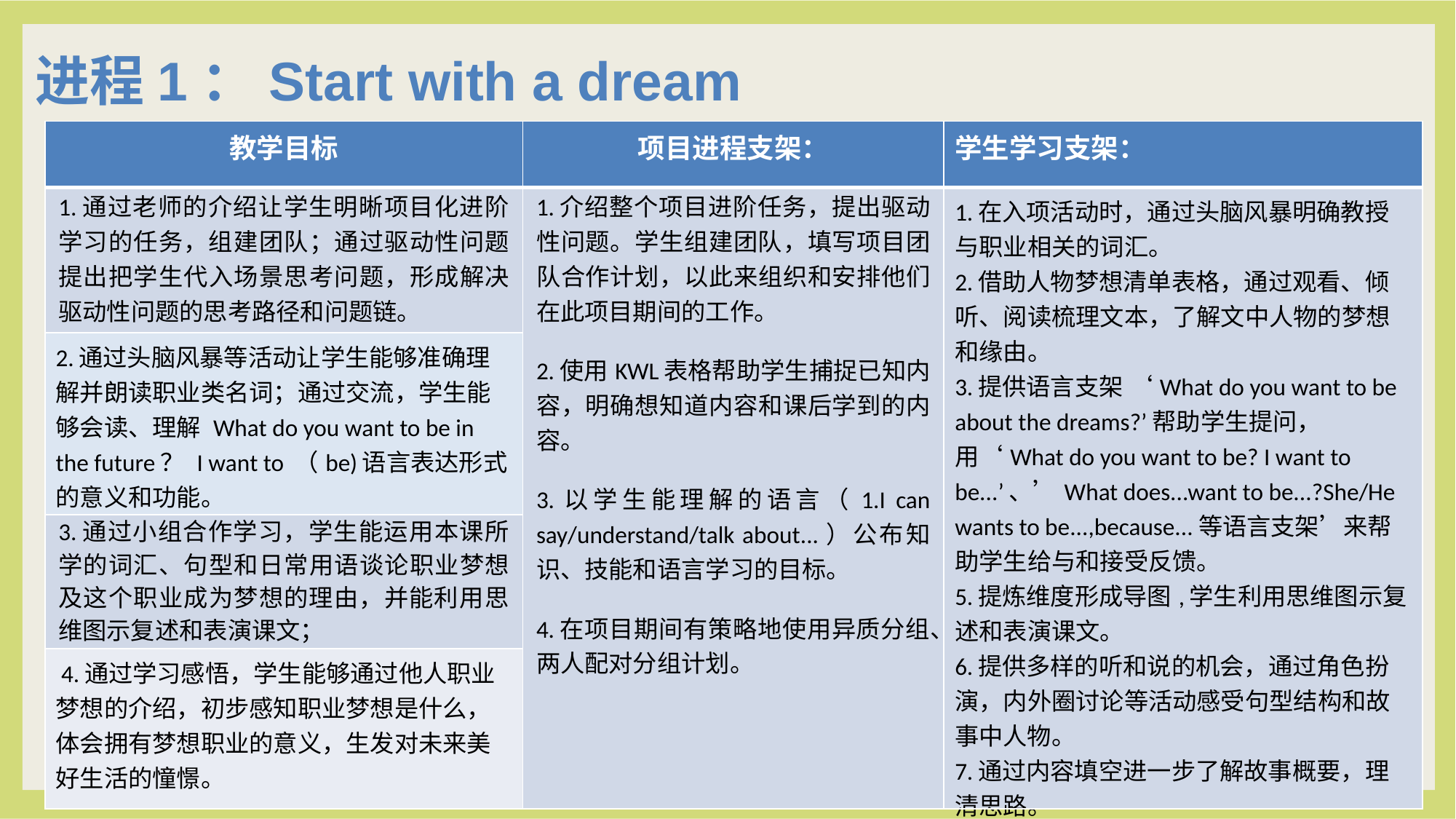

进程1：Start with a dream
13
| 教学目标 | 项目进程支架： | 学生学习支架： |
| --- | --- | --- |
| 1.通过老师的介绍让学生明晰项目化进阶学习的任务，组建团队；通过驱动性问题提出把学生代入场景思考问题，形成解决驱动性问题的思考路径和问题链。 | 1.介绍整个项目进阶任务，提出驱动性问题。学生组建团队，填写项目团队合作计划，以此来组织和安排他们在此项目期间的工作。 2.使用KWL表格帮助学生捕捉已知内容，明确想知道内容和课后学到的内容。 3.以学生能理解的语言（1.I can say/understand/talk about...）公布知识、技能和语言学习的目标。 4.在项目期间有策略地使用异质分组、两人配对分组计划。 | 1.在入项活动时，通过头脑风暴明确教授与职业相关的词汇。 2.借助人物梦想清单表格，通过观看、倾听、阅读梳理文本，了解文中人物的梦想和缘由。 3.提供语言支架 ‘What do you want to be about the dreams?’帮助学生提问，用‘What do you want to be? I want to be...’、’What does...want to be...?She/He wants to be...,because...等语言支架’来帮助学生给与和接受反馈。 5.提炼维度形成导图,学生利用思维图示复述和表演课文。 6.提供多样的听和说的机会，通过角色扮演，内外圈讨论等活动感受句型结构和故事中人物。 7.通过内容填空进一步了解故事概要，理清思路。 8.通过课堂观察和学生成果评估对学生在语言能力目标上的进展做形成性评估。 |
| 2.通过头脑风暴等活动让学生能够准确理解并朗读职业类名词；通过交流，学生能够会读、理解 What do you want to be in the future？ I want to （be)语言表达形式的意义和功能。 |  |  |
| 3.通过小组合作学习，学生能运用本课所学的词汇、句型和日常用语谈论职业梦想及这个职业成为梦想的理由，并能利用思维图示复述和表演课文； |  |  |
| 4.通过学习感悟，学生能够通过他人职业梦想的介绍，初步感知职业梦想是什么，体会拥有梦想职业的意义，生发对未来美好生活的憧憬。 |  |  |